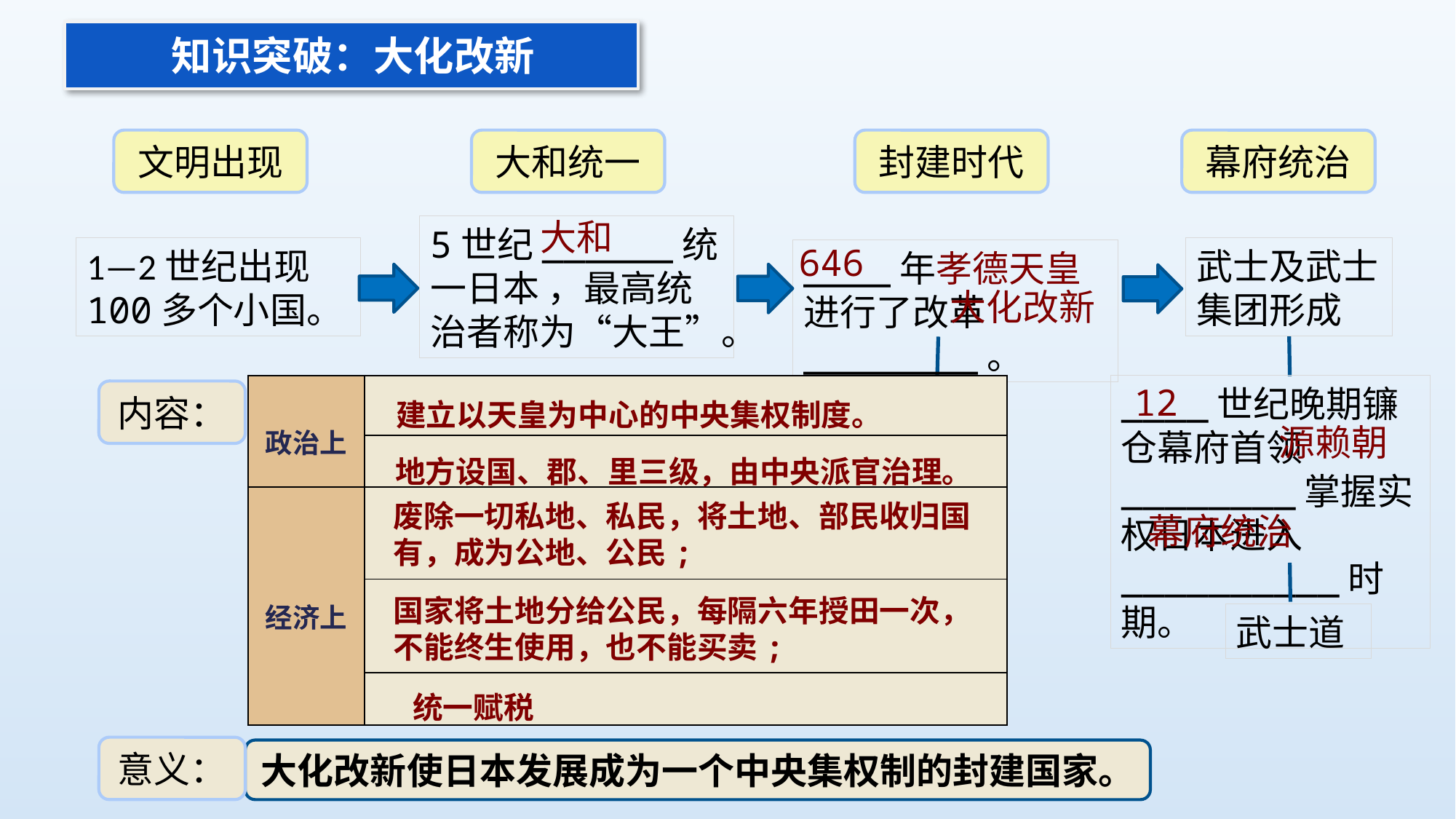

知识突破：大化改新
文明出现
大和统一
封建时代
幕府统治
大和
5世纪______统一日本 ，最高统治者称为“大王”。
646
1—2世纪出现100多个小国。
武士及武士集团形成
____年孝德天皇进行了改革________。

大化改新
内容：
建立以天皇为中心的中央集权制度。
地方设国、郡、里三级，由中央派官治理。
废除一切私地、私民，将土地、部民收归国
有，成为公地、公民;
12
____世纪晚期镰仓幕府首领________掌握实权日本进入__________时期。
| 政治上 |  |
| --- | --- |
|  |  |
| 经济上 |  |
|  |  |
|  |  |
源赖朝
幕府统治
国家将土地分给公民，每隔六年授田一次，
不能终生使用，也不能买卖;
统一赋税
武士道
意义：
大化改新使日本发展成为一个中央集权制的封建国家。